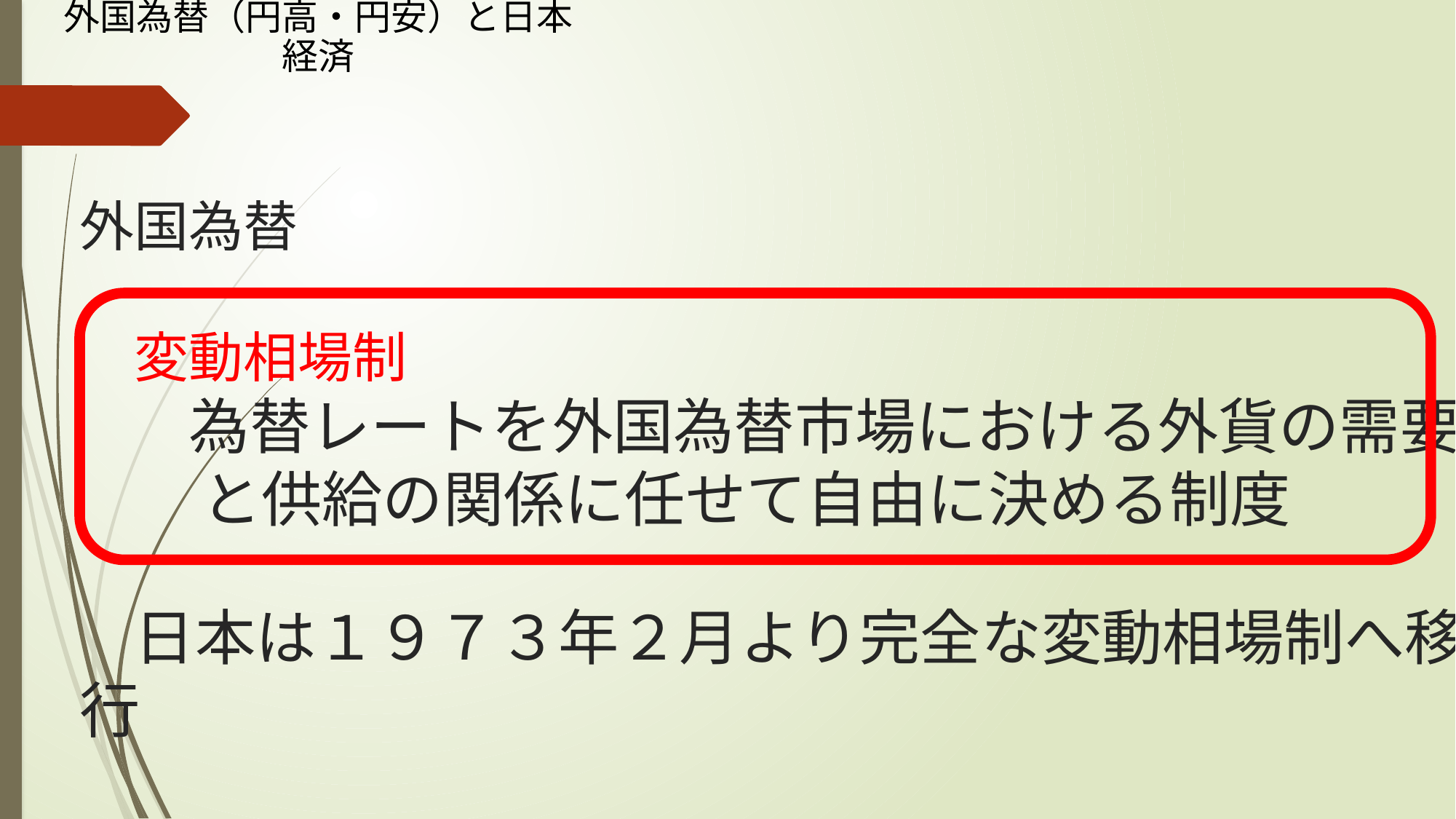

外国為替（円高・円安）と日本経済
# 外国為替 　変動相場制 　　為替レートを外国為替市場における外貨の需要 　　と供給の関係に任せて自由に決める制度 　日本は１９７３年２月より完全な変動相場制へ移行